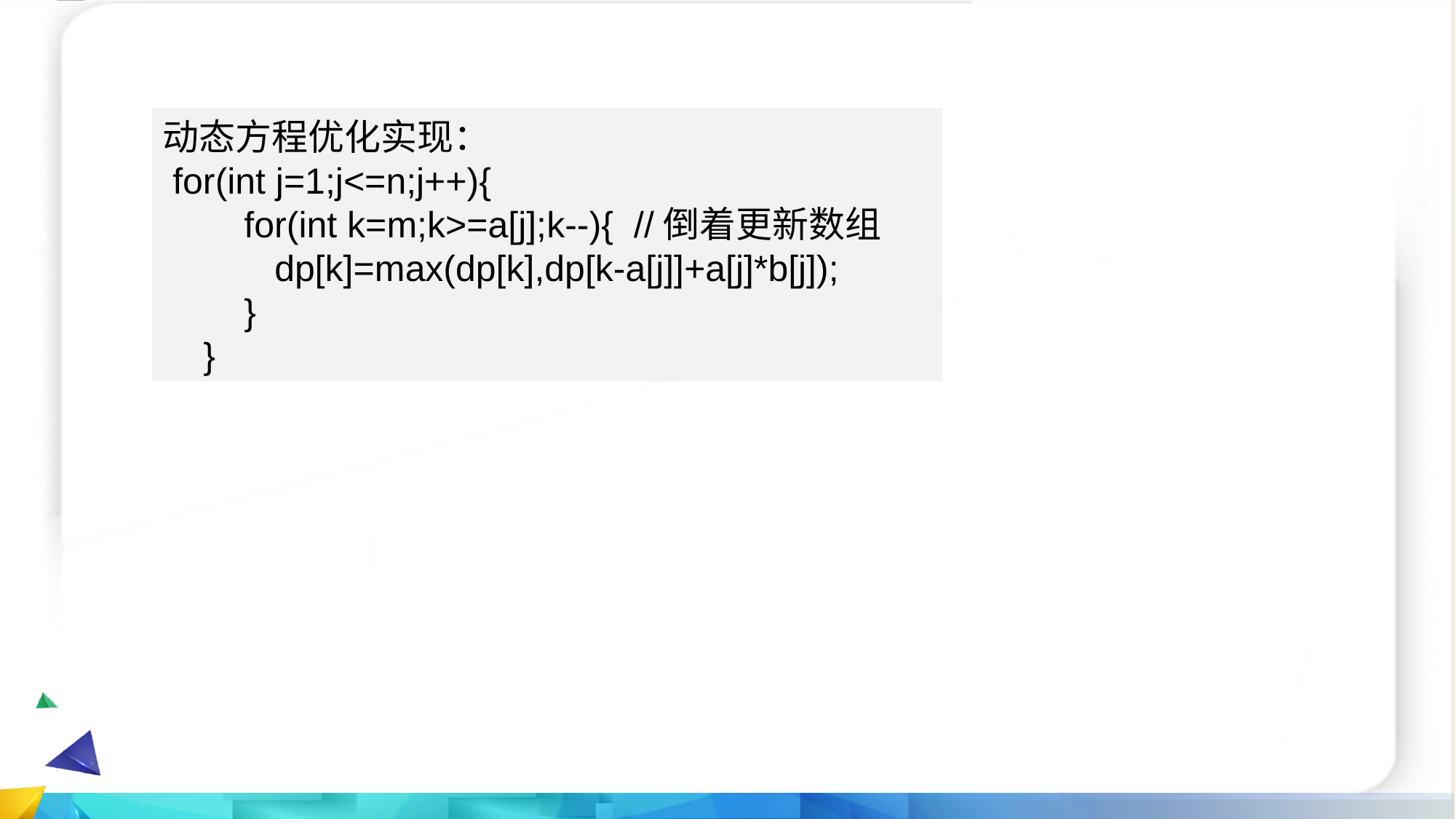

动态方程优化实现：
 for(int j=1;j<=n;j++){
        for(int k=m;k>=a[j];k--){  //倒着更新数组
           dp[k]=max(dp[k],dp[k-a[j]]+a[j]*b[j]);
        }
    }